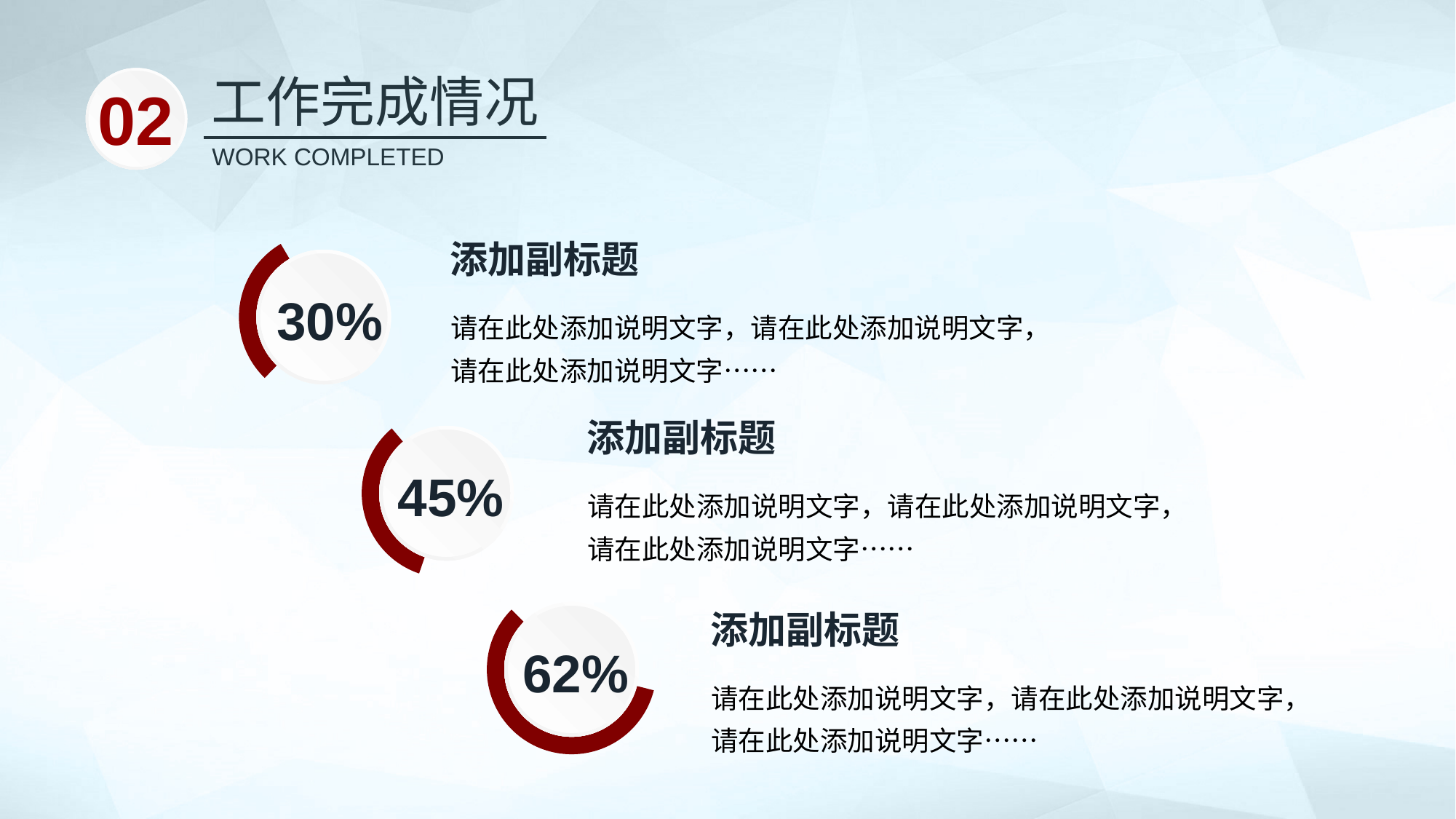

工作完成情况

02
WORK COMPLETED

30%
添加副标题
请在此处添加说明文字，请在此处添加说明文字，请在此处添加说明文字……

45%
添加副标题
请在此处添加说明文字，请在此处添加说明文字，请在此处添加说明文字……

62%
添加副标题
请在此处添加说明文字，请在此处添加说明文字，请在此处添加说明文字……